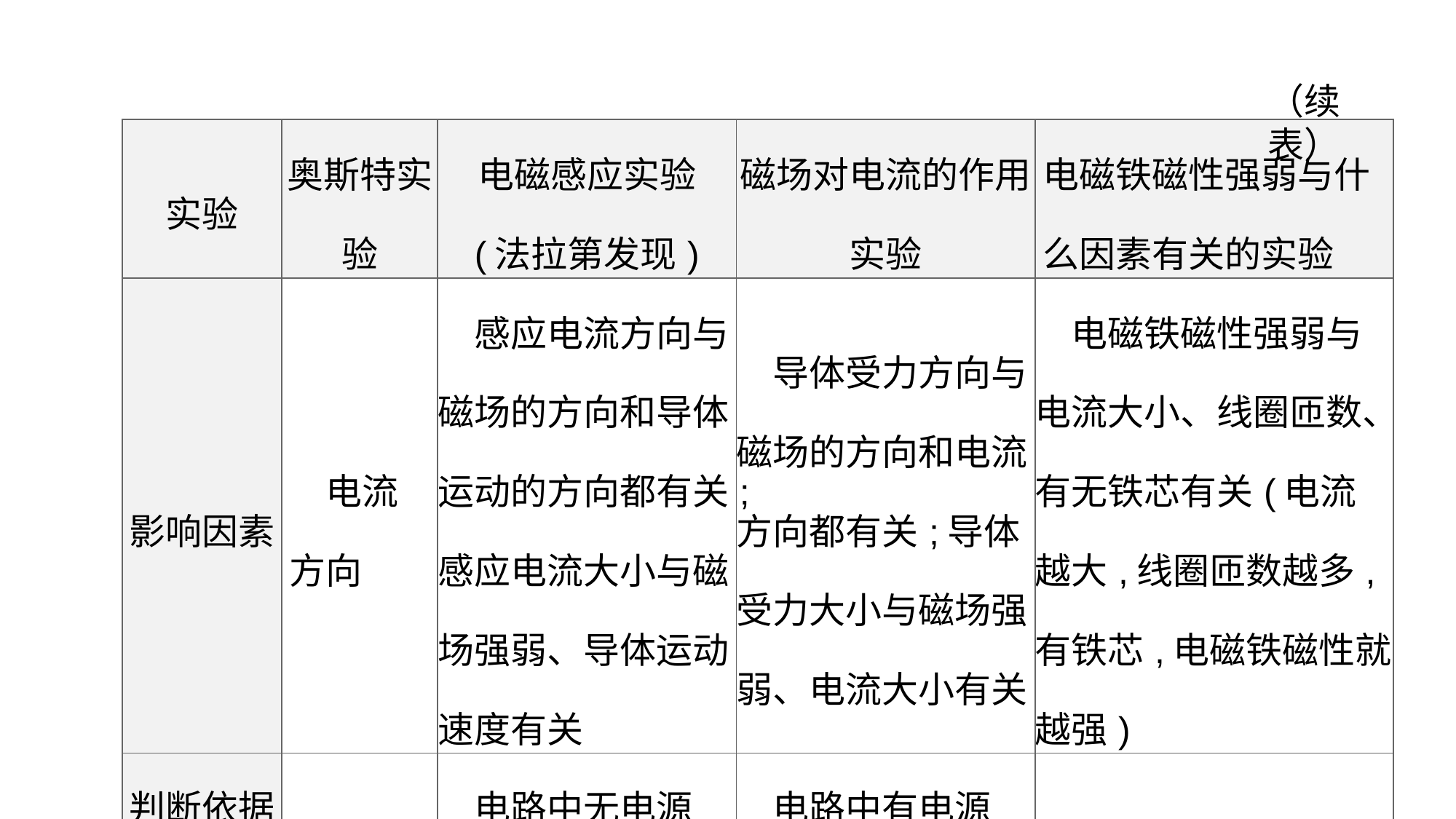

（续表）
| 实验 | 奥斯特实验 | 电磁感应实验 (法拉第发现) | 磁场对电流的作用实验 | 电磁铁磁性强弱与什么因素有关的实验 |
| --- | --- | --- | --- | --- |
| 影响因素 | 电流方向 | 感应电流方向与磁场的方向和导体运动的方向都有关;感应电流大小与磁场强弱、导体运动速度有关 | 导体受力方向与磁场的方向和电流方向都有关;导体受力大小与磁场强弱、电流大小有关 | 电磁铁磁性强弱与电流大小、线圈匝数、有无铁芯有关(电流越大,线圈匝数越多,有铁芯,电磁铁磁性就越强) |
| 判断依据 |  | 电路中无电源 | 电路中有电源 |  |